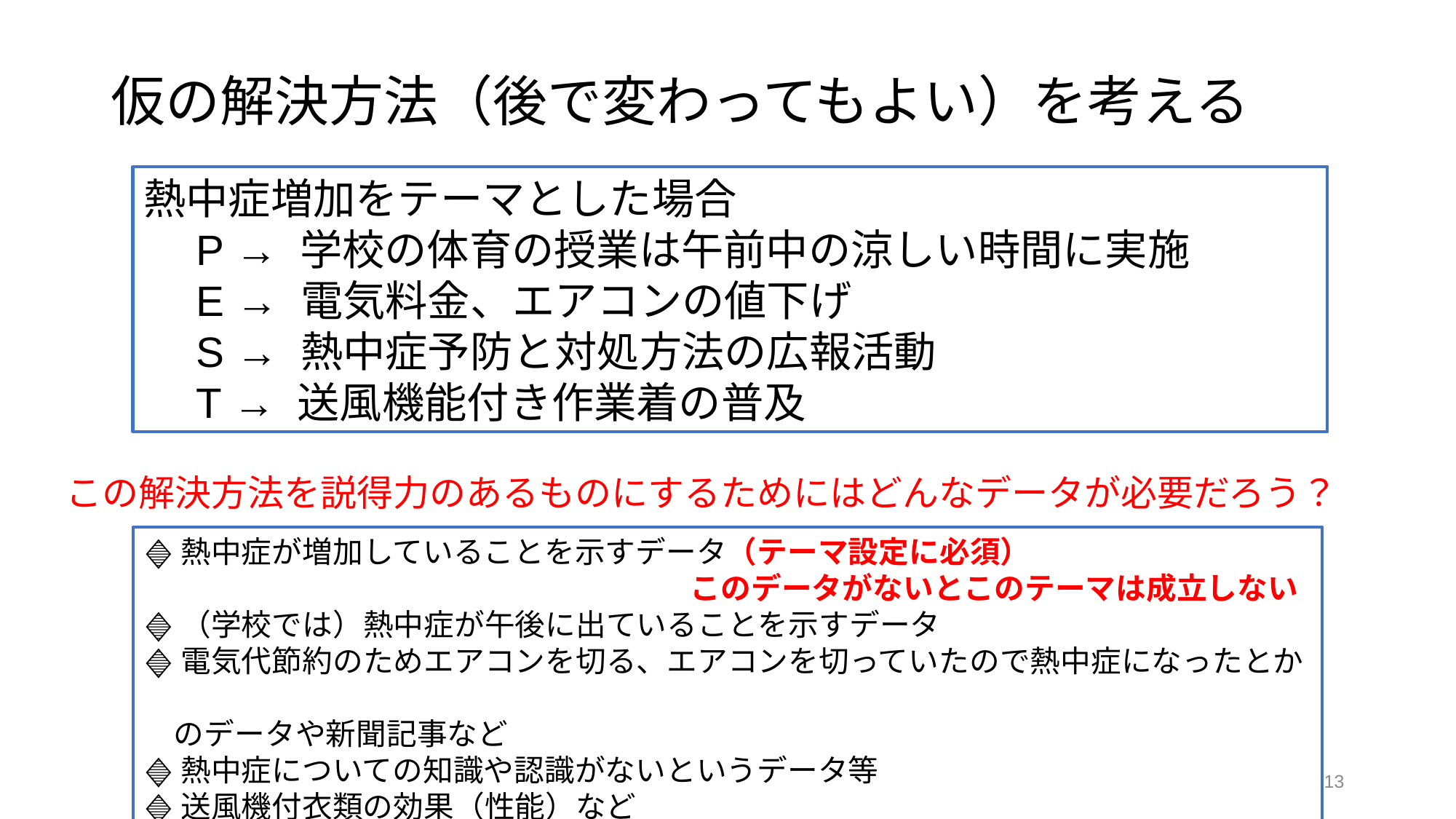

# 仮の解決方法（後で変わってもよい）を考える
熱中症増加をテーマとした場合
　P → 学校の体育の授業は午前中の涼しい時間に実施
　E → 電気料金、エアコンの値下げ
　S → 熱中症予防と対処方法の広報活動
　T → 送風機能付き作業着の普及
この解決方法を説得力のあるものにするためにはどんなデータが必要だろう？
🔷熱中症が増加していることを示すデータ（テーマ設定に必須）
　　　　　　　　　　　　　　　　　　このデータがないとこのテーマは成立しない
🔷（学校では）熱中症が午後に出ていることを示すデータ
🔷電気代節約のためエアコンを切る、エアコンを切っていたので熱中症になったとか
　のデータや新聞記事など
🔷熱中症についての知識や認識がないというデータ等
🔷送風機付衣類の効果（性能）など
13